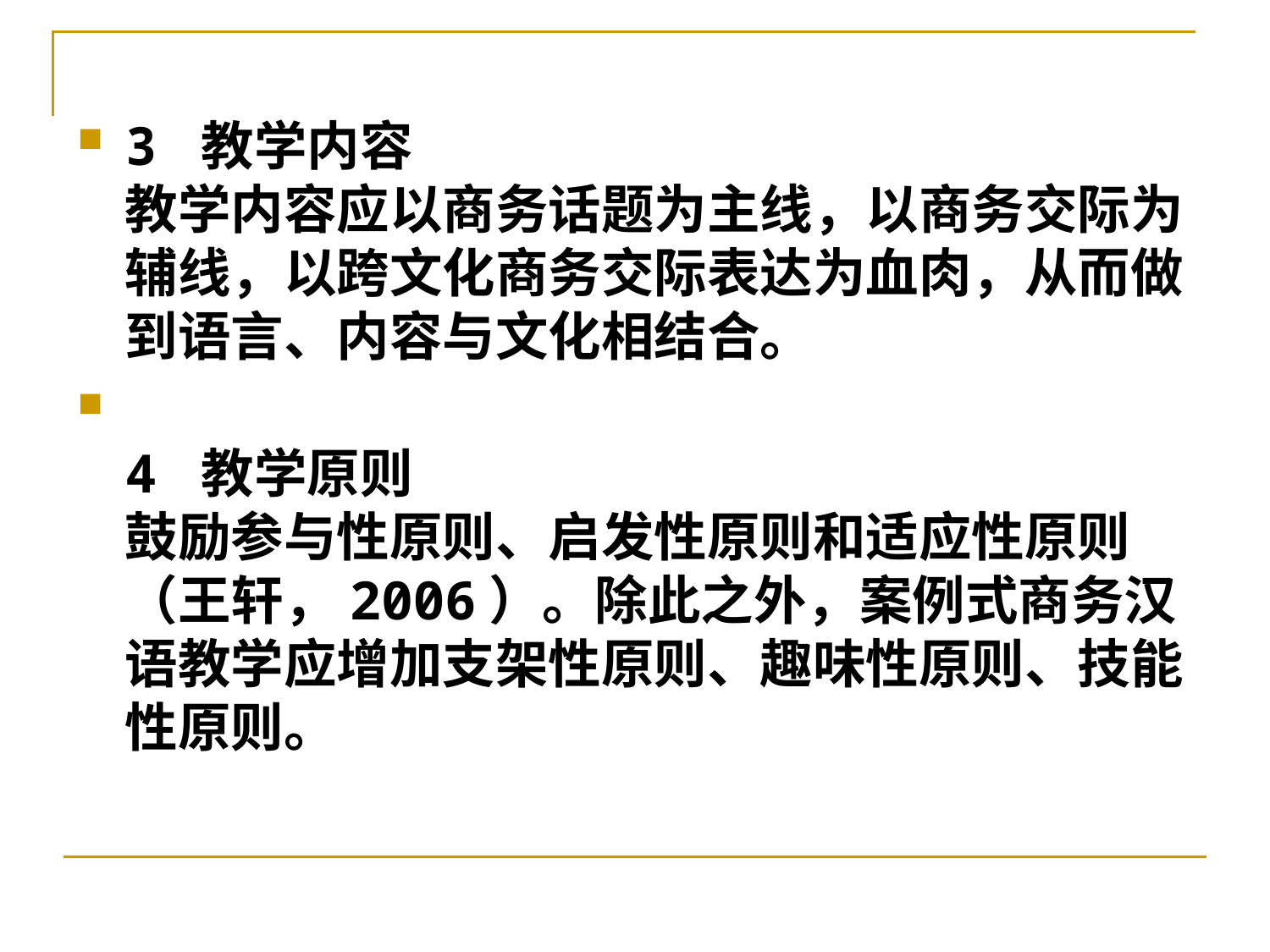

3 教学内容
教学内容应以商务话题为主线，以商务交际为辅线，以跨文化商务交际表达为血肉，从而做到语言、内容与文化相结合。
4 教学原则
鼓励参与性原则、启发性原则和适应性原则（王轩，2006）。除此之外，案例式商务汉语教学应增加支架性原则、趣味性原则、技能性原则。